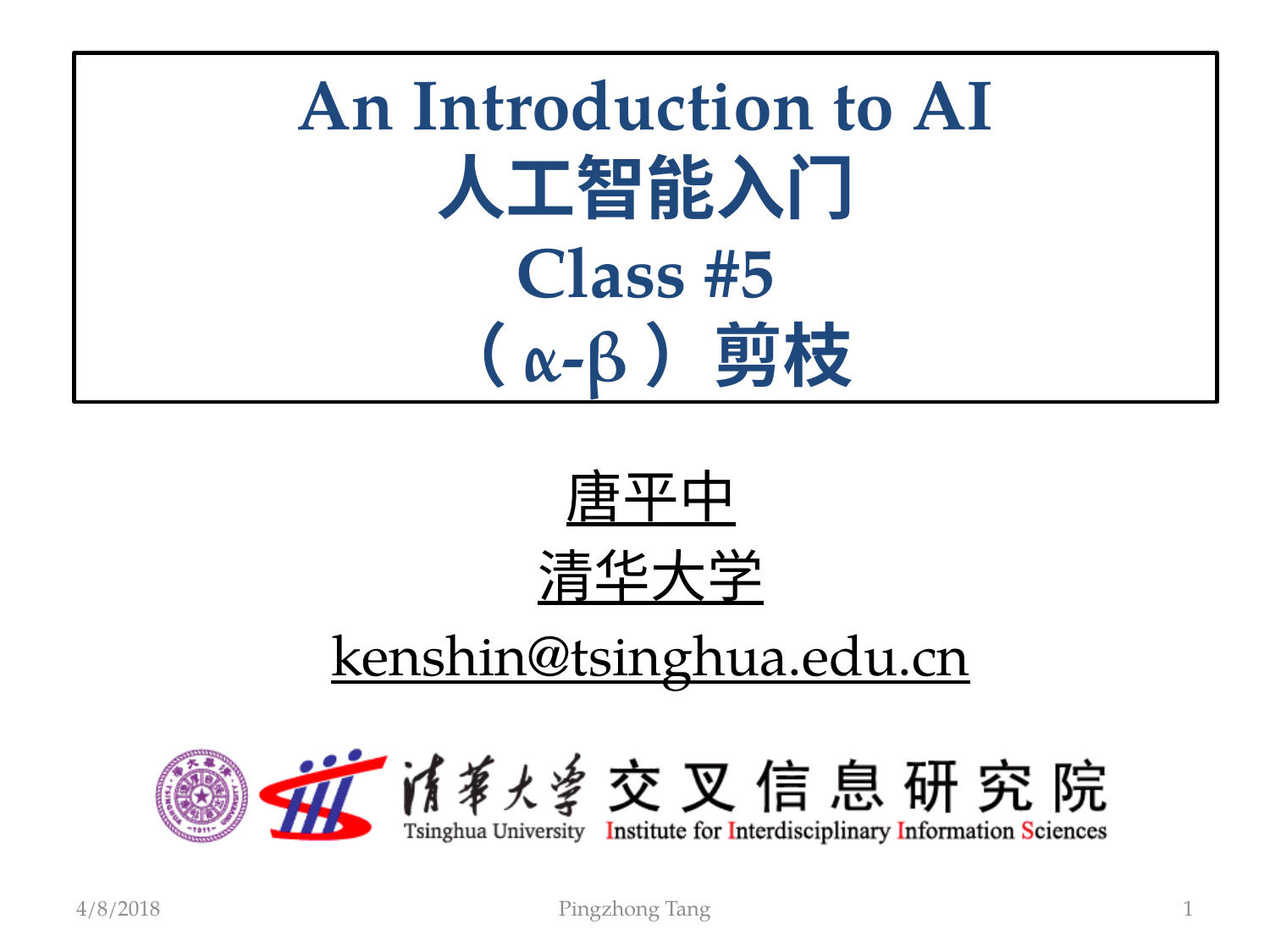

# An Introduction to AI 人工智能入门 Class #5 （α-β）剪枝
唐平中
清华大学
kenshin@tsinghua.edu.cn
4/8/2018
Pingzhong Tang
1